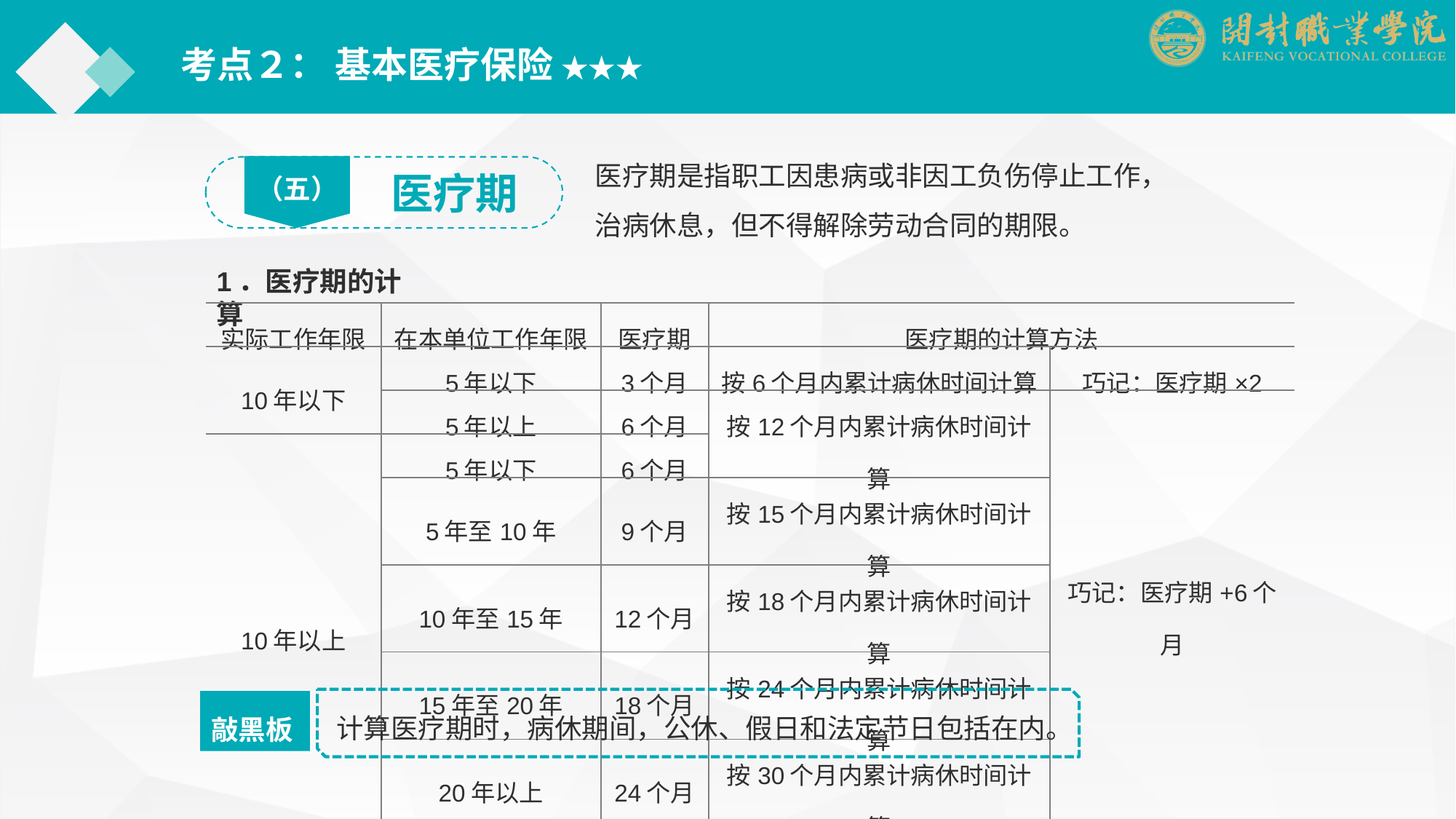

考点２： 基本医疗保险 ★★★
医疗期是指职工因患病或非因工负伤停止工作，治病休息，但不得解除劳动合同的期限。
（五）

医疗期
1．医疗期的计算
| 实际工作年限 | 在本单位工作年限 | 医疗期 | 医疗期的计算方法 |  |
| --- | --- | --- | --- | --- |
| 10年以下 | 5年以下 | 3个月 | 按6个月内累计病休时间计算 | 巧记：医疗期×2 |
|  | 5年以上 | 6个月 | 按12个月内累计病休时间计算 | 巧记：医疗期+6个月 |
| 10年以上 | 5年以下 | 6个月 |  |  |
|  | 5年至10年 | 9个月 | 按15个月内累计病休时间计算 |  |
|  | 10年至15年 | 12个月 | 按18个月内累计病休时间计算 |  |
|  | 15年至20年 | 18个月 | 按24个月内累计病休时间计算 |  |
|  | 20年以上 | 24个月 | 按30个月内累计病休时间计算 |  |
计算医疗期时，病休期间，公休、假日和法定节日包括在内。

敲黑板